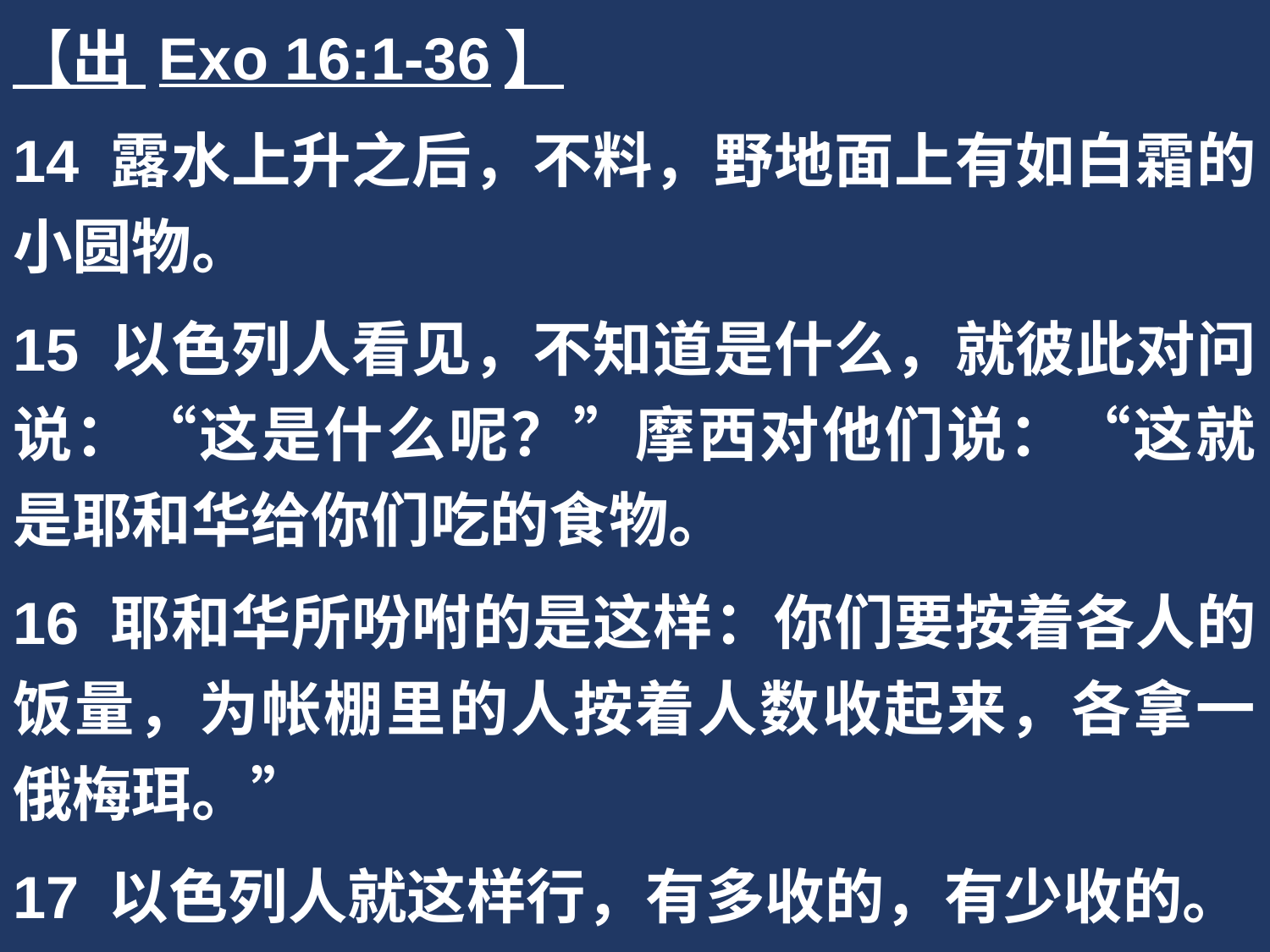

【出 Exo 16:1-36】
14 露水上升之后，不料，野地面上有如白霜的小圆物。
15 以色列人看见，不知道是什么，就彼此对问说：“这是什么呢？”摩西对他们说：“这就是耶和华给你们吃的食物。
16 耶和华所吩咐的是这样：你们要按着各人的饭量，为帐棚里的人按着人数收起来，各拿一俄梅珥。”
17 以色列人就这样行，有多收的，有少收的。